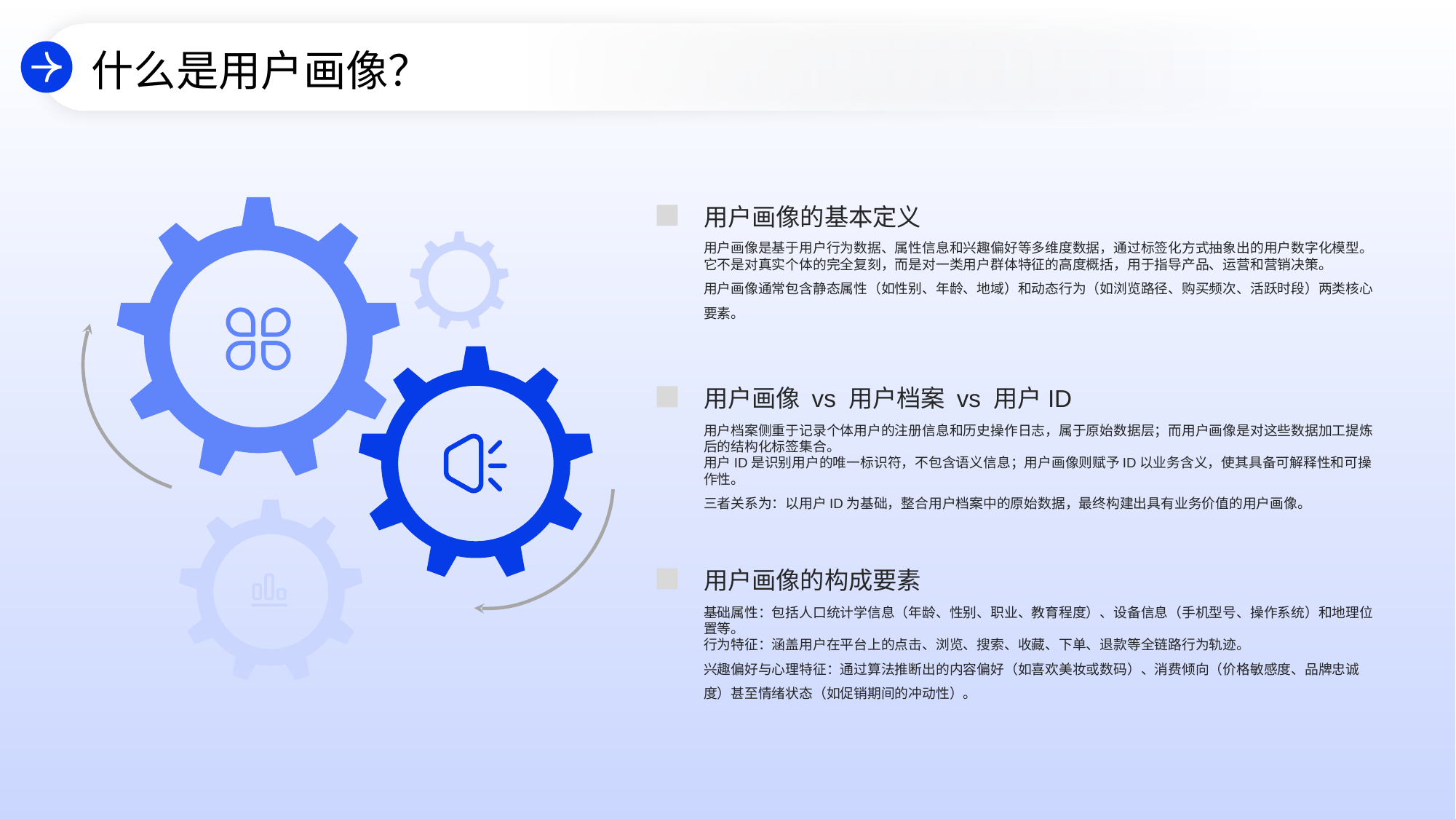

什么是用户画像？

用户画像的基本定义

用户画像是基于用户行为数据、属性信息和兴趣偏好等多维度数据，通过标签化方式抽象出的用户数字化模型。
它不是对真实个体的完全复刻，而是对一类用户群体特征的高度概括，用于指导产品、运营和营销决策。
用户画像通常包含静态属性（如性别、年龄、地域）和动态行为（如浏览路径、购买频次、活跃时段）两类核心要素。

用户画像 vs 用户档案 vs 用户ID

用户档案侧重于记录个体用户的注册信息和历史操作日志，属于原始数据层；而用户画像是对这些数据加工提炼后的结构化标签集合。
用户ID是识别用户的唯一标识符，不包含语义信息；用户画像则赋予ID以业务含义，使其具备可解释性和可操作性。
三者关系为：以用户ID为基础，整合用户档案中的原始数据，最终构建出具有业务价值的用户画像。

用户画像的构成要素

基础属性：包括人口统计学信息（年龄、性别、职业、教育程度）、设备信息（手机型号、操作系统）和地理位置等。
行为特征：涵盖用户在平台上的点击、浏览、搜索、收藏、下单、退款等全链路行为轨迹。
兴趣偏好与心理特征：通过算法推断出的内容偏好（如喜欢美妆或数码）、消费倾向（价格敏感度、品牌忠诚度）甚至情绪状态（如促销期间的冲动性）。